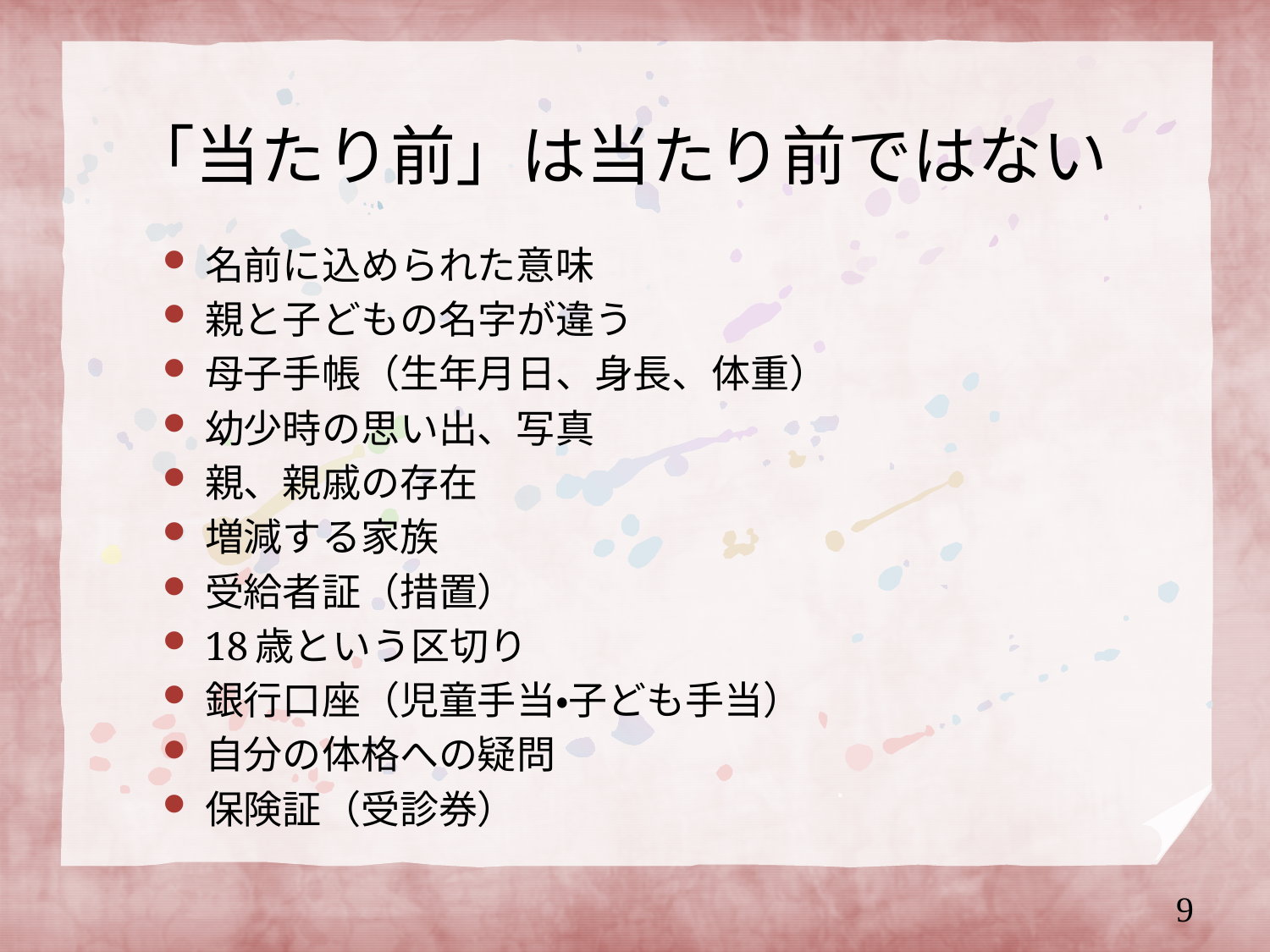

# 「当たり前」は当たり前ではない
名前に込められた意味
親と子どもの名字が違う
母子手帳（生年月日、身長、体重）
幼少時の思い出、写真
親、親戚の存在
増減する家族
受給者証（措置）
18歳という区切り
銀行口座（児童手当・子ども手当）
自分の体格への疑問
保険証（受診券）
9